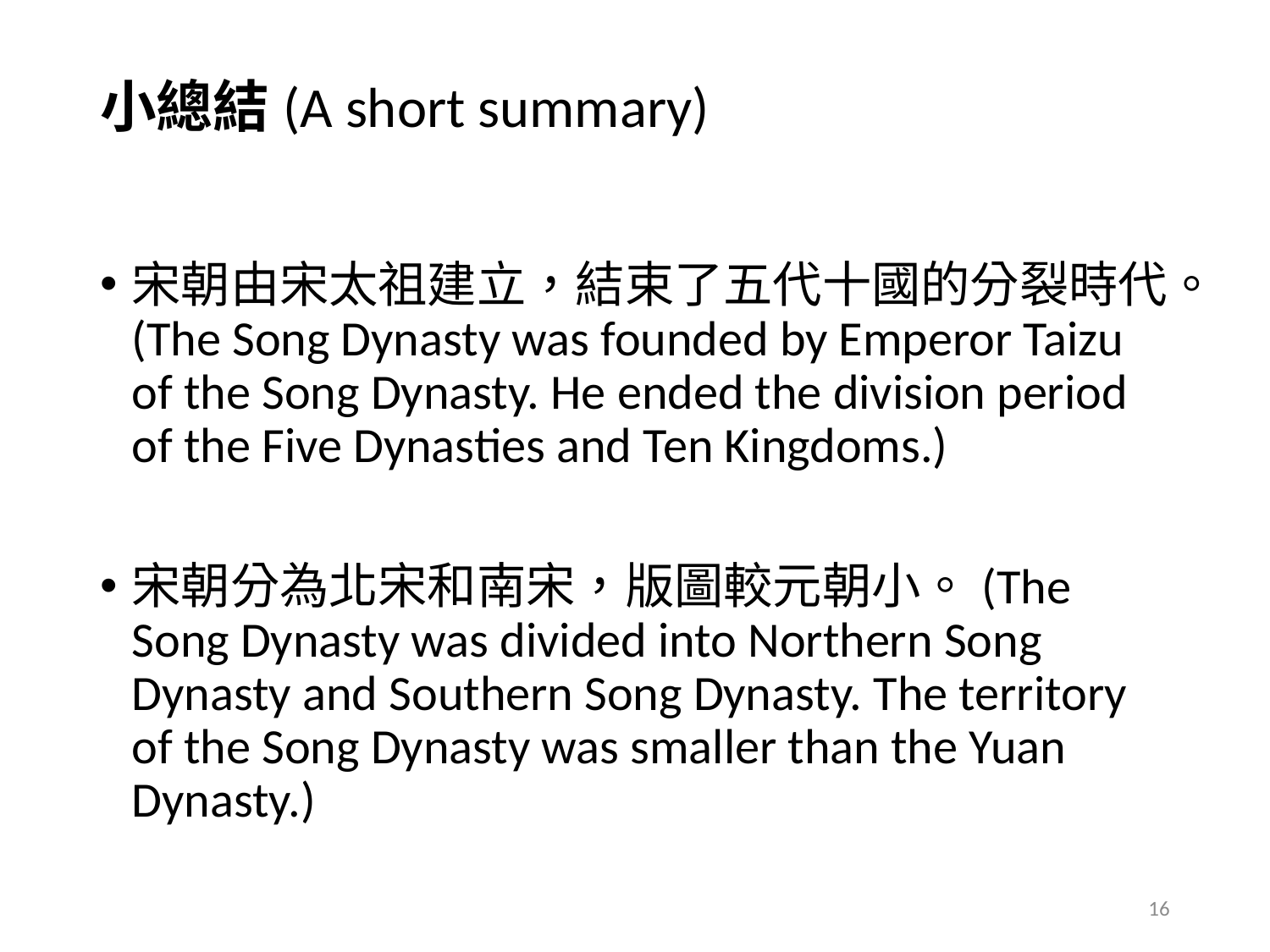

# 小總結(A short summary)
宋朝由宋太祖建立，結束了五代十國的分裂時代。(The Song Dynasty was founded by Emperor Taizu of the Song Dynasty. He ended the division period of the Five Dynasties and Ten Kingdoms.)

宋朝分為北宋和南宋，版圖較元朝小。(The Song Dynasty was divided into Northern Song Dynasty and Southern Song Dynasty. The territory of the Song Dynasty was smaller than the Yuan Dynasty.)
16